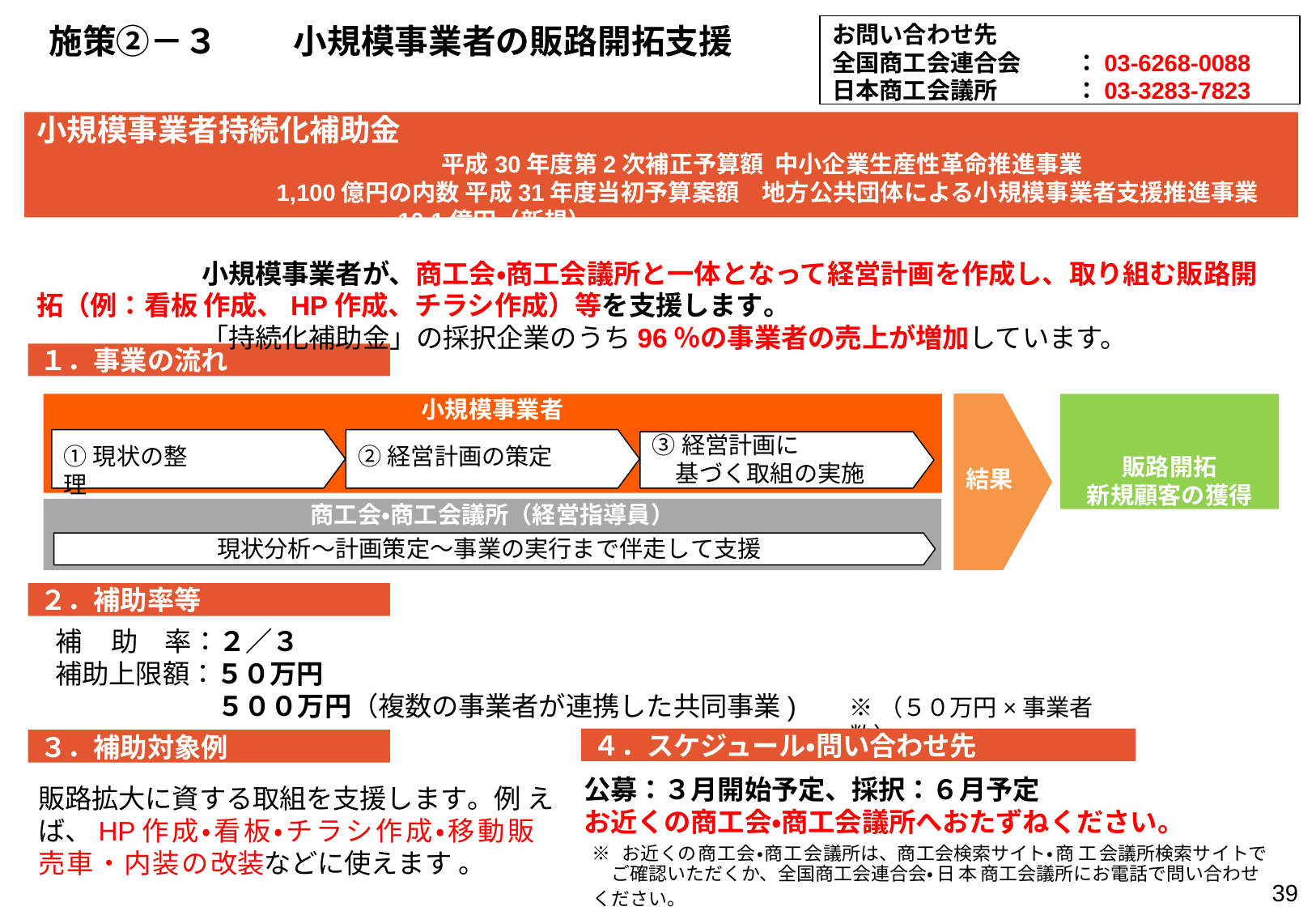

お問い合わせ先
全国商工会連合会	：03-6268-0088 日本商工会議所	：03-3283-7823
# 施策②－３	小規模事業者の販路開拓支援
小規模事業者持続化補助金
平成30年度第2次補正予算額  中小企業生産性革命推進事業		1,100億円の内数 平成31年度当初予算案額	地方公共団体による小規模事業者支援推進事業	10.1億円（新規）
小規模事業者が、商工会・商工会議所と一体となって経営計画を作成し、取り組む販路開拓（例：看板 作成、HP作成、チラシ作成）等を支援します。
「持続化補助金」の採択企業のうち96％の事業者の売上が増加しています。

１．事業の流れ
小規模事業者
②経営計画の策定

販路開拓
新規顧客の獲得
③経営計画に
基づく取組の実施

①現状の整理
結果
商工会・商工会議所（経営指導員）
現状分析～計画策定～事業の実行まで伴走して支援

２．補助率等
補	助	率：２／３
補助上限額：５０万円
５００万円（複数の事業者が連携した共同事業)
※（５０万円×事業者数）
４．スケジュール・問い合わせ先
３．補助対象例
公募：３月開始予定、採択：６月予定
お近くの商工会・商工会議所へおたずねください。
※ お近くの商工会・商工会議所は、商工会検索サイト・商工会議所検索サイトで
販路拡大に資する取組を支援します。例 えば、HP作成・看板・チラシ作成・移動販売車・内装の改装などに使えます 。
ご確認いただくか、全国商工会連合会・日本商工会議所にお電話で問い合わせ
39
ください。